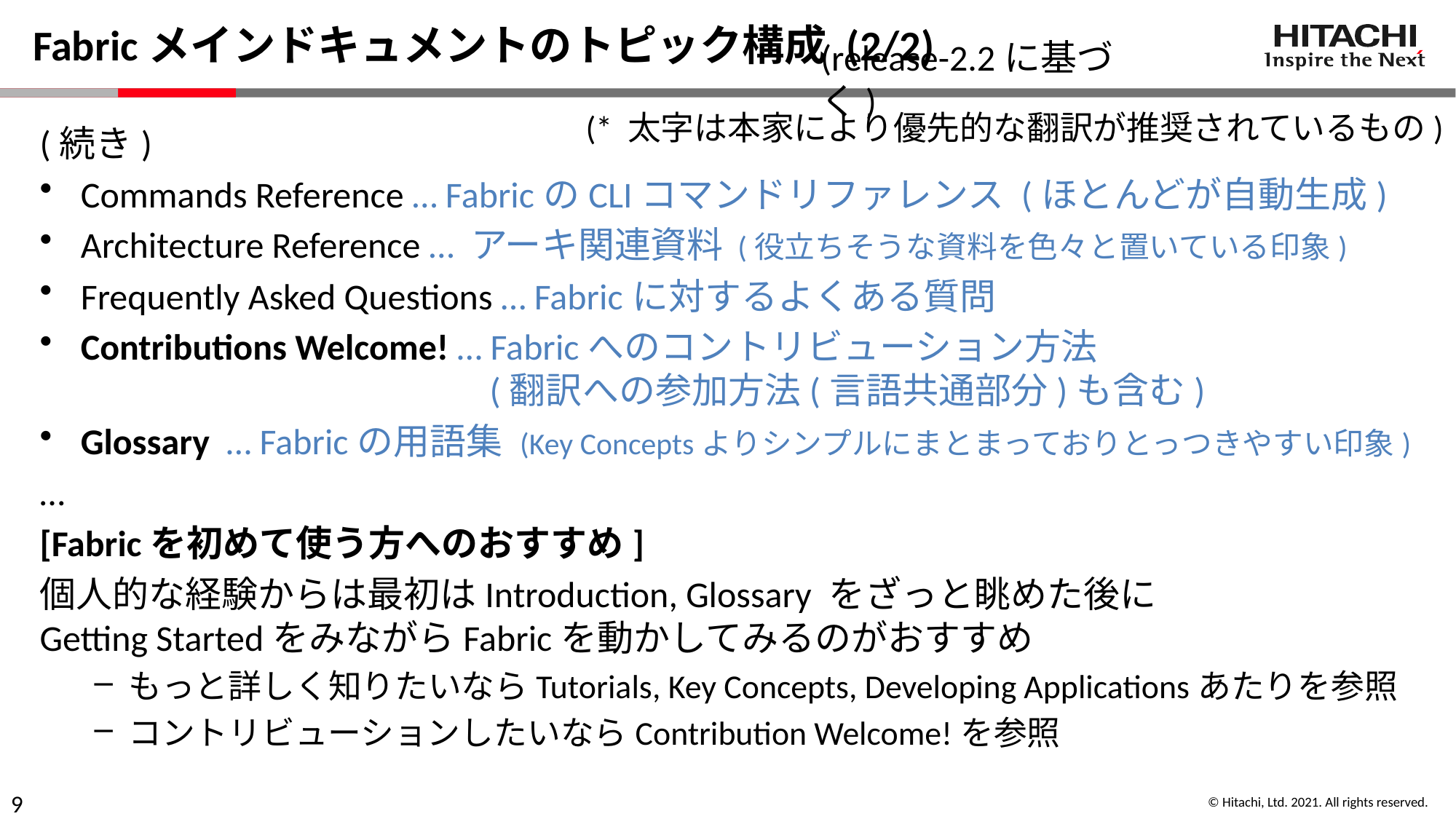

# Fabricメインドキュメントのトピック構成 (2/2)
(release-2.2に基づく)
(* 太字は本家により優先的な翻訳が推奨されているもの)
(続き)
Commands Reference … FabricのCLIコマンドリファレンス (ほとんどが自動生成)
Architecture Reference … アーキ関連資料 (役立ちそうな資料を色々と置いている印象)
Frequently Asked Questions … Fabricに対するよくある質問
Contributions Welcome! … Fabricへのコントリビューション方法
　　　　　　　　　　　(翻訳への参加方法(言語共通部分)も含む)
Glossary  … Fabricの用語集 (Key Conceptsよりシンプルにまとまっておりとっつきやすい印象)
…
[Fabricを初めて使う方へのおすすめ]
個人的な経験からは最初はIntroduction, Glossary をざっと眺めた後に
Getting StartedをみながらFabricを動かしてみるのがおすすめ
もっと詳しく知りたいならTutorials, Key Concepts, Developing Applicationsあたりを参照
コントリビューションしたいならContribution Welcome!を参照